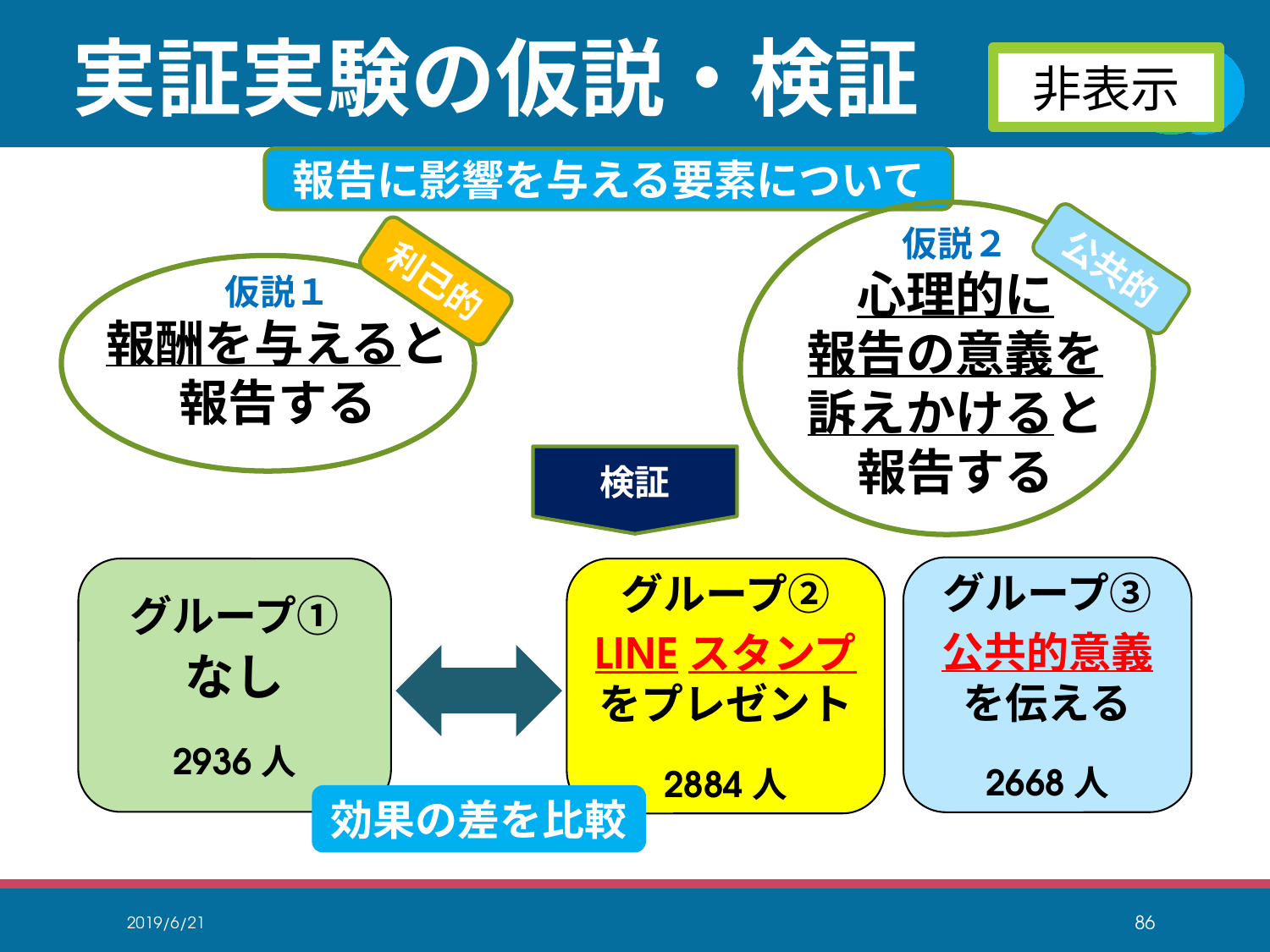

実証実験の仮説・検証
非表示
報告に影響を与える要素について

仮説２
心理的に
報告の意義を
訴えかけると
報告する

仮説１
報酬を与えると
報告する

公共的
利己的

検証
グループ③

公共的意義
を伝える

2668人
グループ①

なし

2936人
グループ②

LINEスタンプをプレゼント

2884人

効果の差を比較
2019/6/21
86